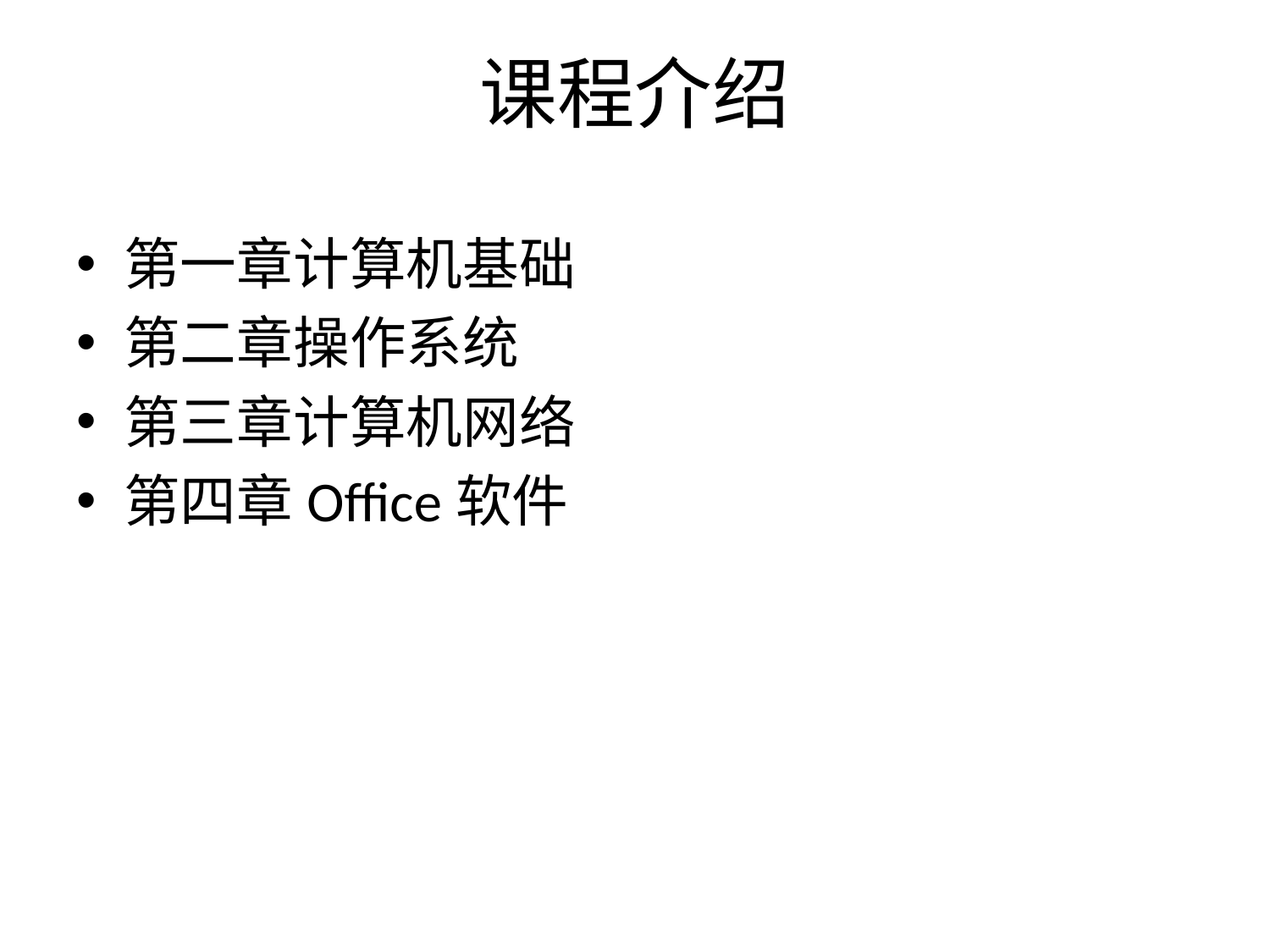

# 课程介绍

第一章计算机基础
第二章操作系统
第三章计算机网络
第四章Office软件